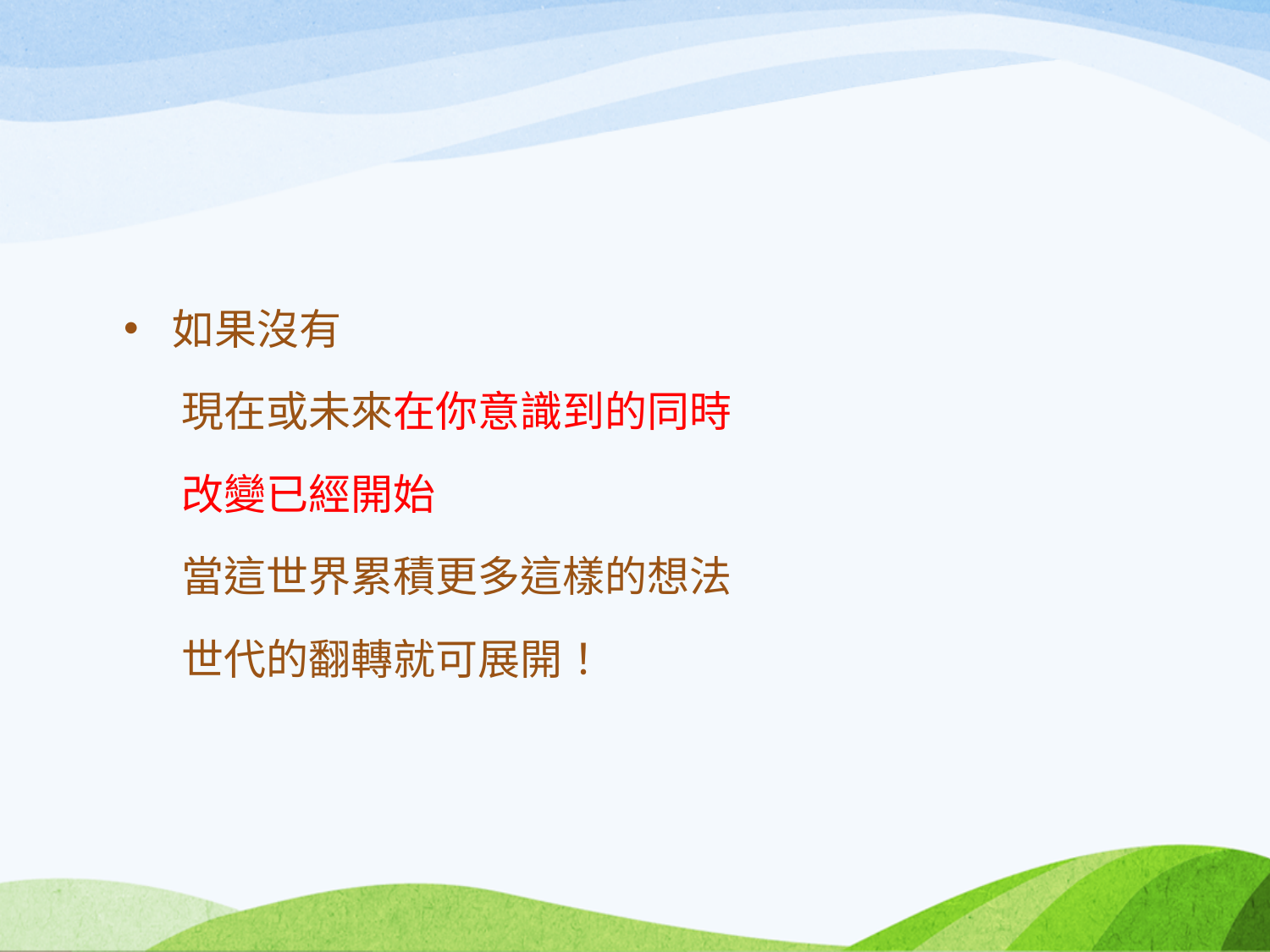

#
如果沒有
     現在或未來在你意識到的同時
     改變已經開始
     當這世界累積更多這樣的想法
     世代的翻轉就可展開！